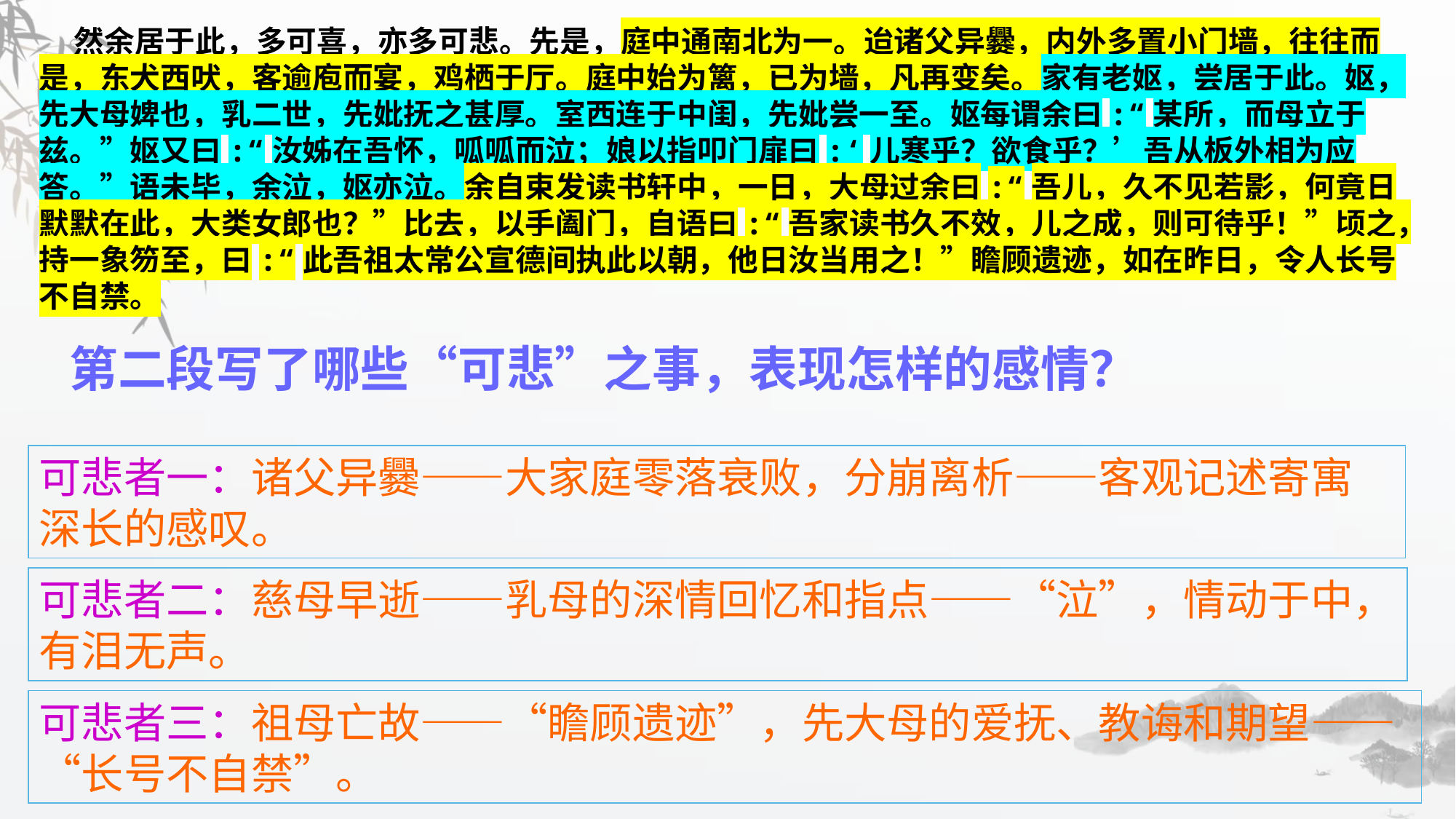

然余居于此，多可喜，亦多可悲。先是，庭中通南北为一。迨诸父异爨，内外多置小门墙，往往而是，东犬西吠，客逾庖而宴，鸡栖于厅。庭中始为篱，已为墙，凡再变矣。家有老妪，尝居于此。妪，先大母婢也，乳二世，先妣抚之甚厚。室西连于中闺，先妣尝一至。妪每谓余曰:“某所，而母立于兹。”妪又曰:“汝姊在吾怀，呱呱而泣；娘以指叩门扉曰:‘儿寒乎？欲食乎？’吾从板外相为应答。”语未毕，余泣，妪亦泣。余自束发读书轩中，一日，大母过余曰:“吾儿，久不见若影，何竟日默默在此，大类女郎也？”比去，以手阖门，自语曰:“吾家读书久不效，儿之成，则可待乎！”顷之，持一象笏至，曰:“此吾祖太常公宣德间执此以朝，他日汝当用之！”瞻顾遗迹，如在昨日，令人长号不自禁。

第二段写了哪些“可悲”之事，表现怎样的感情？
可悲者一：诸父异爨——大家庭零落衰败，分崩离析——客观记述寄寓深长的感叹。
可悲者二：慈母早逝——乳母的深情回忆和指点——“泣”，情动于中，有泪无声。
可悲者三：祖母亡故——“瞻顾遗迹”，先大母的爱抚、教诲和期望——“长号不自禁”。